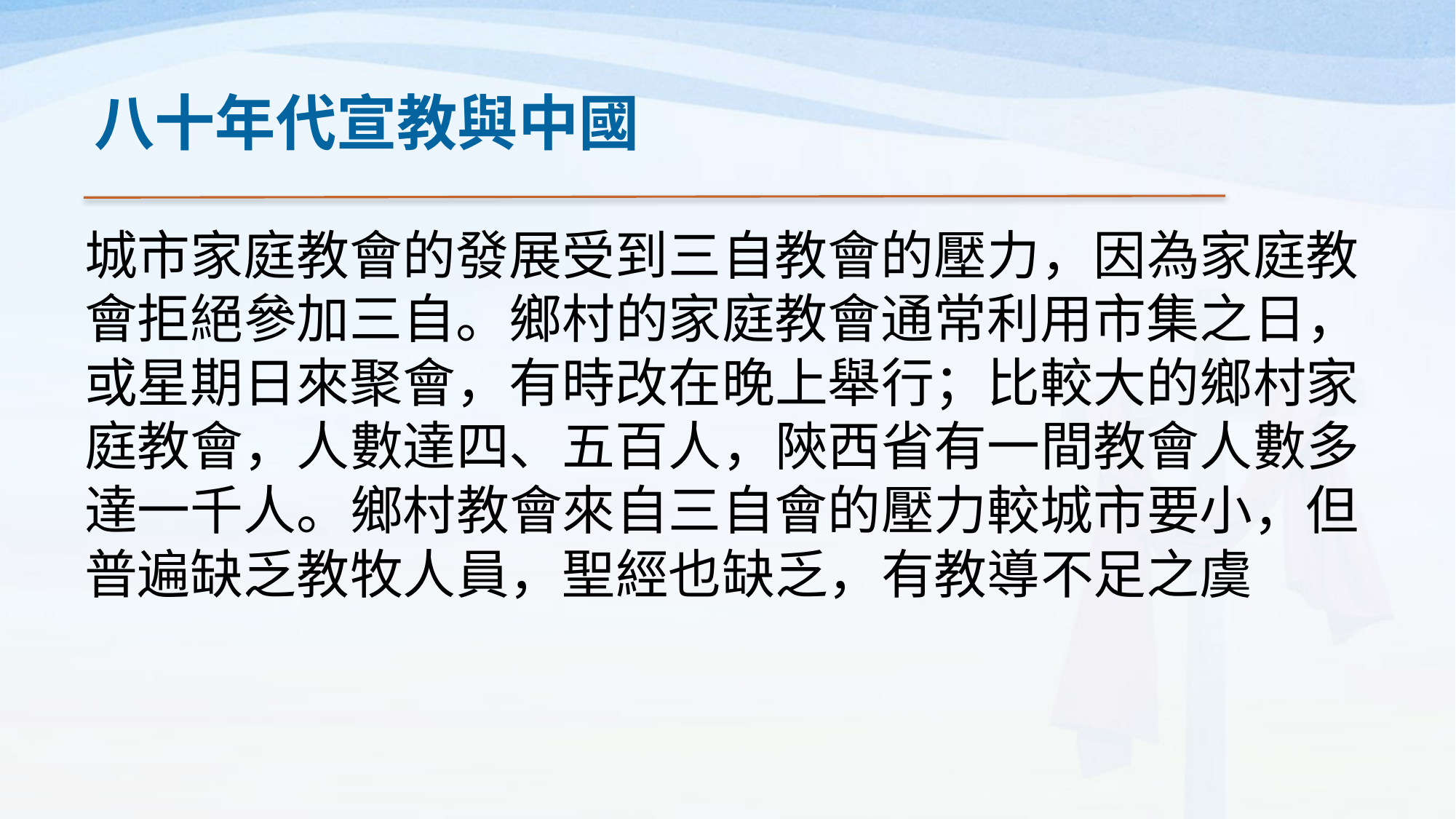

八十年代宣教與中國

城市家庭教會的發展受到三自教會的壓力，因為家庭教會拒絕參加三自。鄉村的家庭教會通常利用市集之日，或星期日來聚會，有時改在晚上舉行；比較大的鄉村家庭教會，人數達四、五百人，陝西省有一間教會人數多達一千人。鄉村教會來自三自會的壓力較城市要小，但普遍缺乏教牧人員，聖經也缺乏，有教導不足之虞